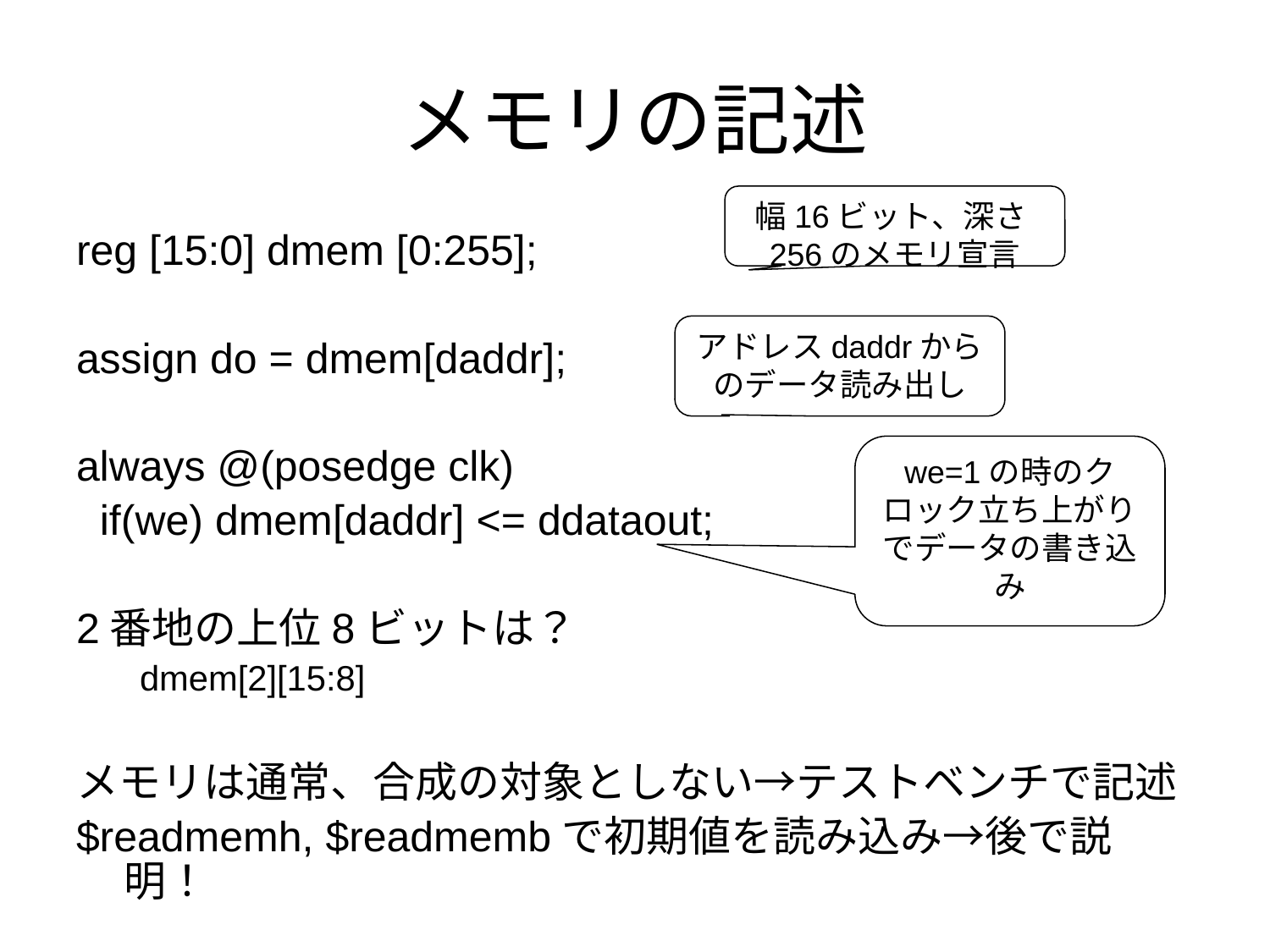

# メモリの記述
幅16ビット、深さ256のメモリ宣言
reg [15:0] dmem [0:255];

assign do = dmem[daddr];

always @(posedge clk)
  if(we) dmem[daddr] <= ddataout;

2番地の上位8ビットは？
dmem[2][15:8]

メモリは通常、合成の対象としない→テストベンチで記述
$readmemh, $readmembで初期値を読み込み→後で説明！
アドレスdaddrからのデータ読み出し
we=1の時のクロック立ち上がりでデータの書き込み